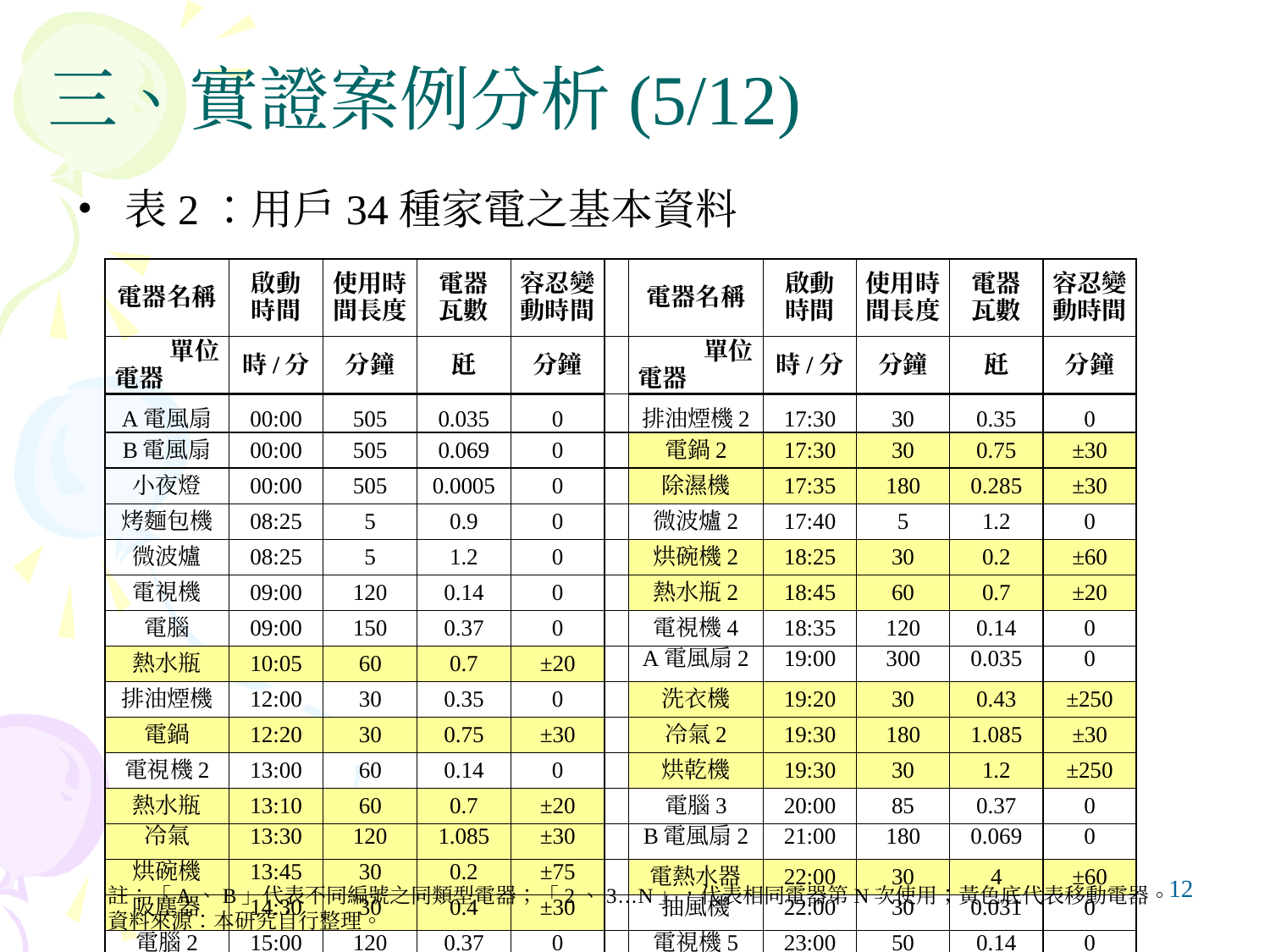

# 三、實證案例分析(5/12)
表2：用戶34種家電之基本資料
| 電器名稱 | 啟動 時間 | 使用時間長度 | 電器 瓦數 | 容忍變動時間 |  | 電器名稱 | 啟動 時間 | 使用時間長度 | 電器 瓦數 | 容忍變動時間 |
| --- | --- | --- | --- | --- | --- | --- | --- | --- | --- | --- |
| 單位 電器 | 時/分 | 分鐘 | 瓩 | 分鐘 |  | 單位 電器 | 時/分 | 分鐘 | 瓩 | 分鐘 |
| A電風扇 | 00:00 | 505 | 0.035 | 0 |  | 排油煙機2 | 17:30 | 30 | 0.35 | 0 |
| B電風扇 | 00:00 | 505 | 0.069 | 0 |  | 電鍋2 | 17:30 | 30 | 0.75 | ±30 |
| 小夜燈 | 00:00 | 505 | 0.0005 | 0 |  | 除濕機 | 17:35 | 180 | 0.285 | ±30 |
| 烤麵包機 | 08:25 | 5 | 0.9 | 0 |  | 微波爐2 | 17:40 | 5 | 1.2 | 0 |
| 微波爐 | 08:25 | 5 | 1.2 | 0 |  | 烘碗機2 | 18:25 | 30 | 0.2 | ±60 |
| 電視機 | 09:00 | 120 | 0.14 | 0 |  | 熱水瓶2 | 18:45 | 60 | 0.7 | ±20 |
| 電腦 | 09:00 | 150 | 0.37 | 0 |  | 電視機4 | 18:35 | 120 | 0.14 | 0 |
| 熱水瓶 | 10:05 | 60 | 0.7 | ±20 |  | A電風扇2 | 19:00 | 300 | 0.035 | 0 |
| 排油煙機 | 12:00 | 30 | 0.35 | 0 |  | 洗衣機 | 19:20 | 30 | 0.43 | ±250 |
| 電鍋 | 12:20 | 30 | 0.75 | ±30 |  | 冷氣2 | 19:30 | 180 | 1.085 | ±30 |
| 電視機2 | 13:00 | 60 | 0.14 | 0 |  | 烘乾機 | 19:30 | 30 | 1.2 | ±250 |
| 熱水瓶 | 13:10 | 60 | 0.7 | ±20 |  | 電腦3 | 20:00 | 85 | 0.37 | 0 |
| 冷氣 | 13:30 | 120 | 1.085 | ±30 |  | B電風扇2 | 21:00 | 180 | 0.069 | 0 |
| 烘碗機 | 13:45 | 30 | 0.2 | ±75 |  | 電熱水器 | 22:00 | 30 | 4 | ±60 |
| 吸塵器 | 14:30 | 30 | 0.4 | ±30 |  | 抽風機 | 22:00 | 30 | 0.031 | 0 |
| 電腦2 | 15:00 | 120 | 0.37 | 0 |  | 電視機5 | 23:00 | 50 | 0.14 | 0 |
| 電視機3 | 16:00 | 60 | 0.14 | 0 |  | 小夜燈2 | 23:50 | 10 | 0.0005 | 0 |
12
註：「A、B」代表不同編號之同類型電器；「2、3…N」，代表相同電器第N次使用；黃色底代表移動電器。
資料來源：本研究自行整理。